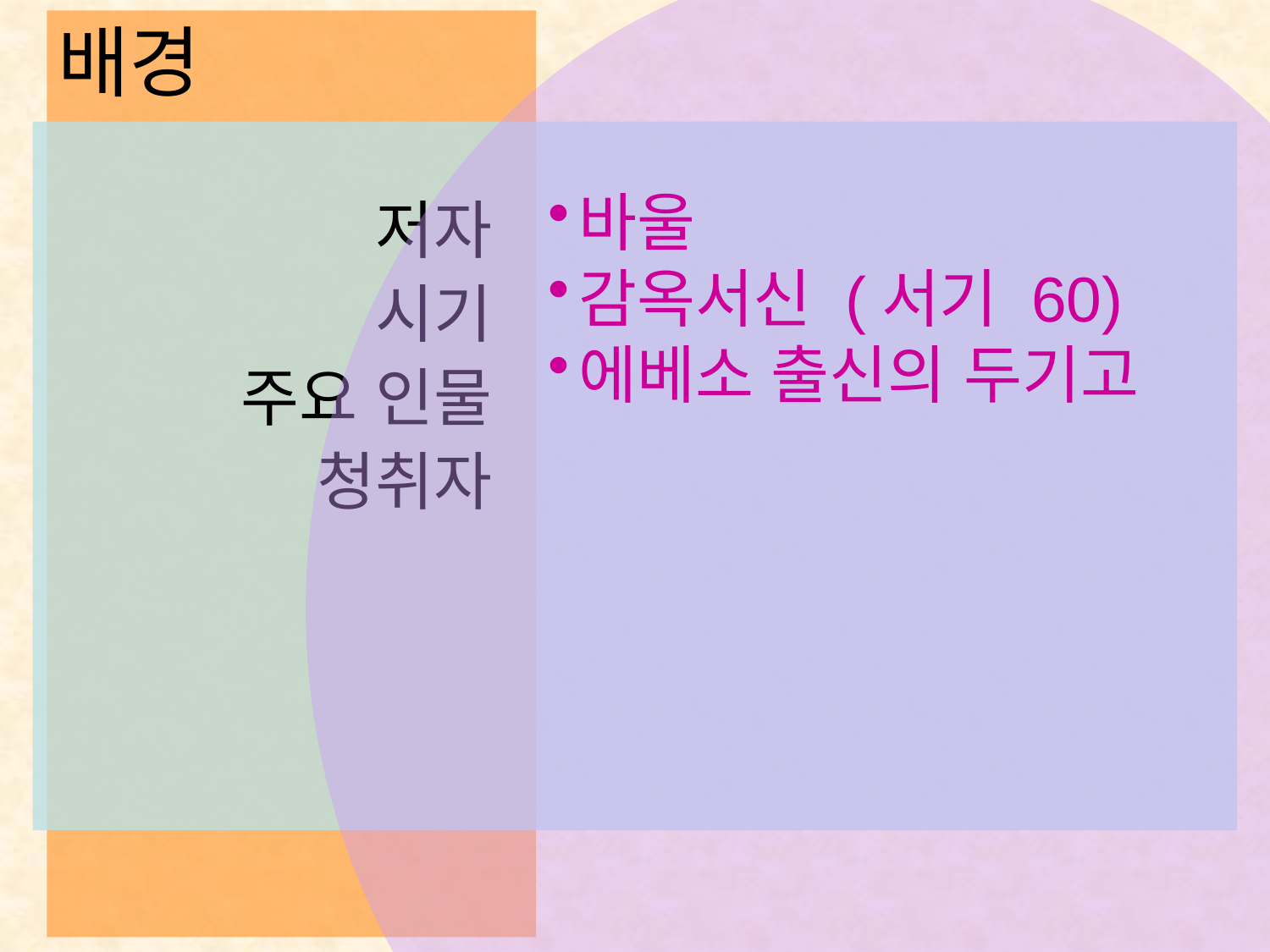

# 배경

저자
시기
주요 인물
청취자
바울
감옥서신 (서기 60)
에베소 출신의 두기고